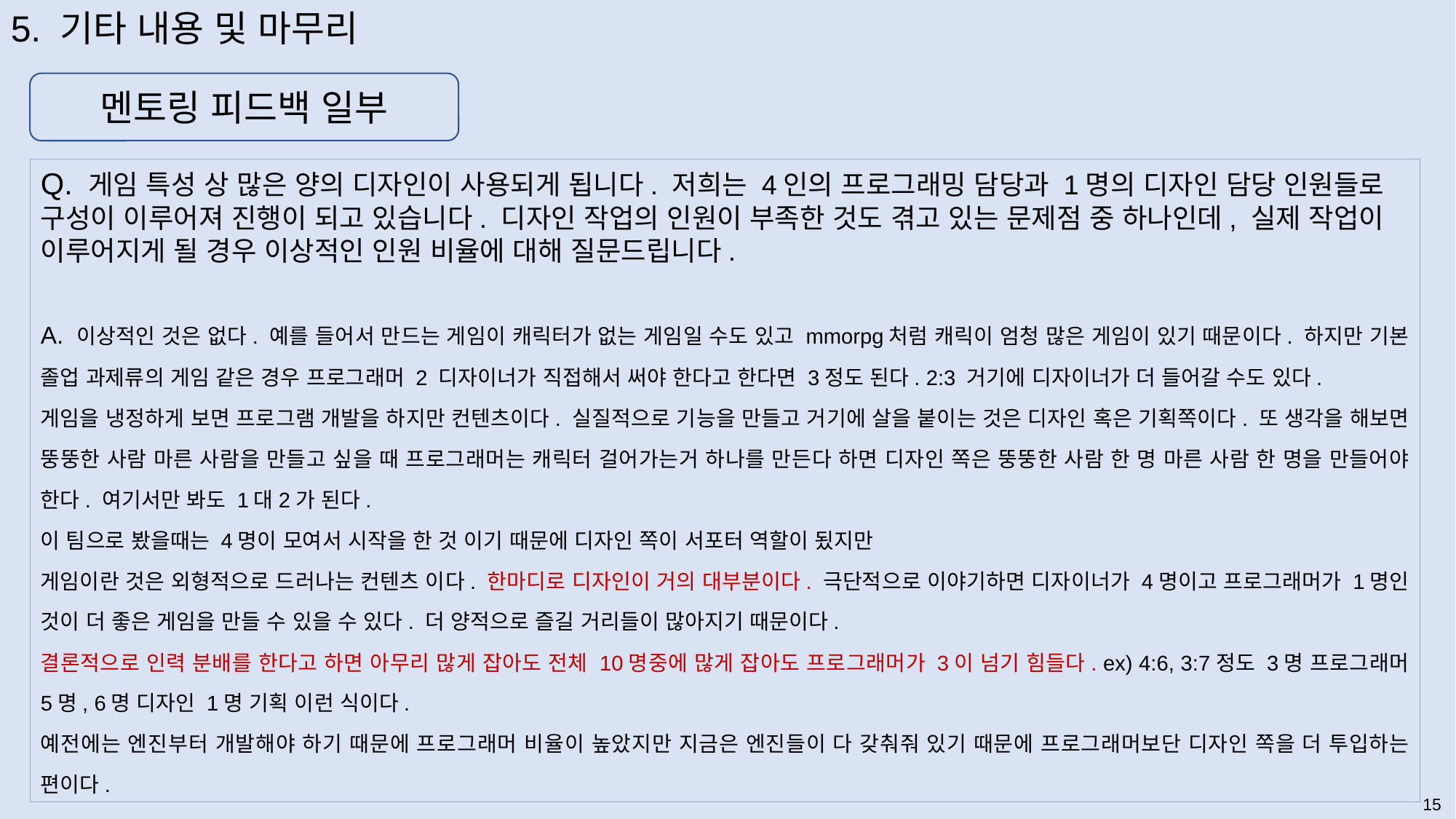

5. 기타 내용 및 마무리
멘토링 피드백 일부
Q. 게임 특성 상 많은 양의 디자인이 사용되게 됩니다. 저희는 4인의 프로그래밍 담당과 1명의 디자인 담당 인원들로 구성이 이루어져 진행이 되고 있습니다. 디자인 작업의 인원이 부족한 것도 겪고 있는 문제점 중 하나인데, 실제 작업이 이루어지게 될 경우 이상적인 인원 비율에 대해 질문드립니다.

A. 이상적인 것은 없다. 예를 들어서 만드는 게임이 캐릭터가 없는 게임일 수도 있고 mmorpg처럼 캐릭이 엄청 많은 게임이 있기 때문이다. 하지만 기본 졸업 과제류의 게임 같은 경우 프로그래머 2 디자이너가 직접해서 써야 한다고 한다면 3정도 된다. 2:3 거기에 디자이너가 더 들어갈 수도 있다.
게임을 냉정하게 보면 프로그램 개발을 하지만 컨텐츠이다. 실질적으로 기능을 만들고 거기에 살을 붙이는 것은 디자인 혹은 기획쪽이다. 또 생각을 해보면 뚱뚱한 사람 마른 사람을 만들고 싶을 때 프로그래머는 캐릭터 걸어가는거 하나를 만든다 하면 디자인 쪽은 뚱뚱한 사람 한 명 마른 사람 한 명을 만들어야 한다. 여기서만 봐도 1대2가 된다.
이 팀으로 봤을때는 4명이 모여서 시작을 한 것 이기 때문에 디자인 쪽이 서포터 역할이 됬지만
게임이란 것은 외형적으로 드러나는 컨텐츠 이다. 한마디로 디자인이 거의 대부분이다. 극단적으로 이야기하면 디자이너가 4명이고 프로그래머가 1명인 것이 더 좋은 게임을 만들 수 있을 수 있다. 더 양적으로 즐길 거리들이 많아지기 때문이다.
결론적으로 인력 분배를 한다고 하면 아무리 많게 잡아도 전체 10명중에 많게 잡아도 프로그래머가 3이 넘기 힘들다. ex) 4:6, 3:7정도 3명 프로그래머 5명, 6명 디자인 1명 기획 이런 식이다.
예전에는 엔진부터 개발해야 하기 때문에 프로그래머 비율이 높았지만 지금은 엔진들이 다 갖춰줘 있기 때문에 프로그래머보단 디자인 쪽을 더 투입하는 편이다.
15